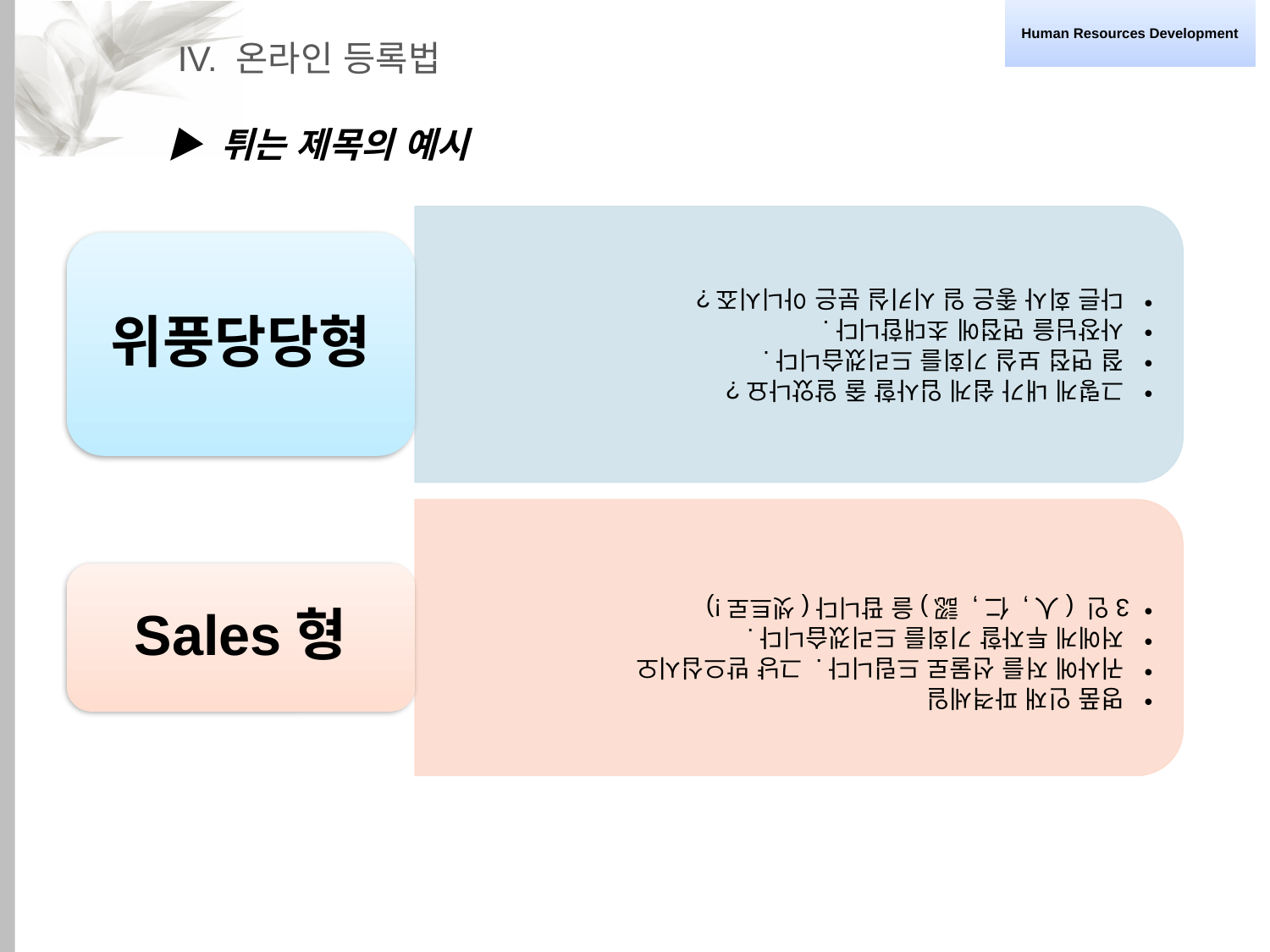

Human Resources Development
HumanResourcesDevelopment
IV. 온라인 등록법
▶ 튀는 제목의 예시
 그렇게 내가 쉽게 입사할 줄 알았나요?
 절 면접 보실 기회를 드리겠습니다.
 사장님을 면접에 초대합니다.
 다른 회사 좋은 일 시키실 분은 아니시죠?
위풍당당형
 명품 인재 파격세일
 귀사에 저를 선물로 드립니다. 그냥 받으십시오
 저에게 투자할 기회를 드리겠습니다.
 3인 (人, 仁, 認)을 팝니다(셋트로!)

Sales형